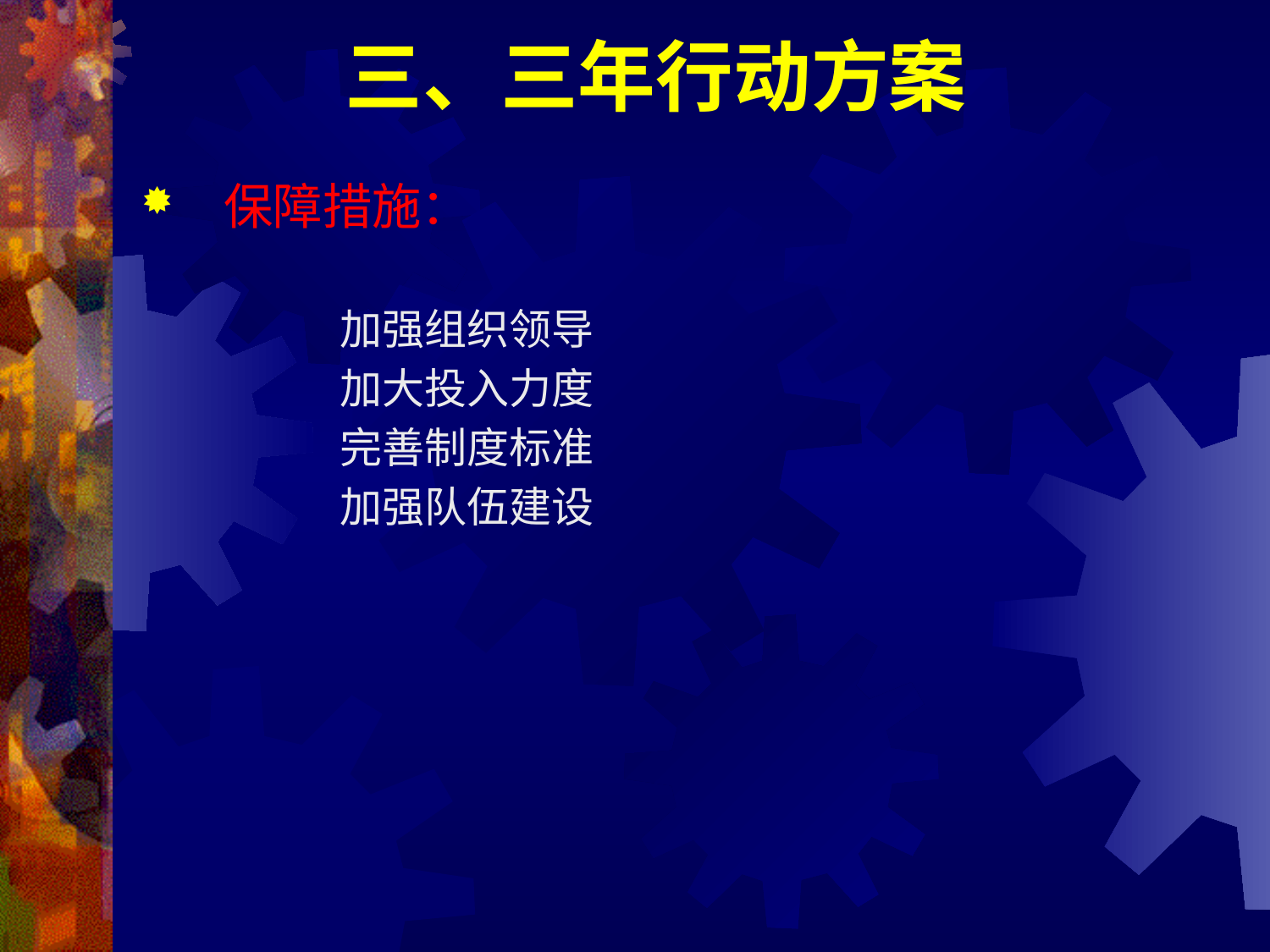

# 三、三年行动方案
保障措施：

                    加强组织领导
                    加大投入力度
                    完善制度标准
                    加强队伍建设